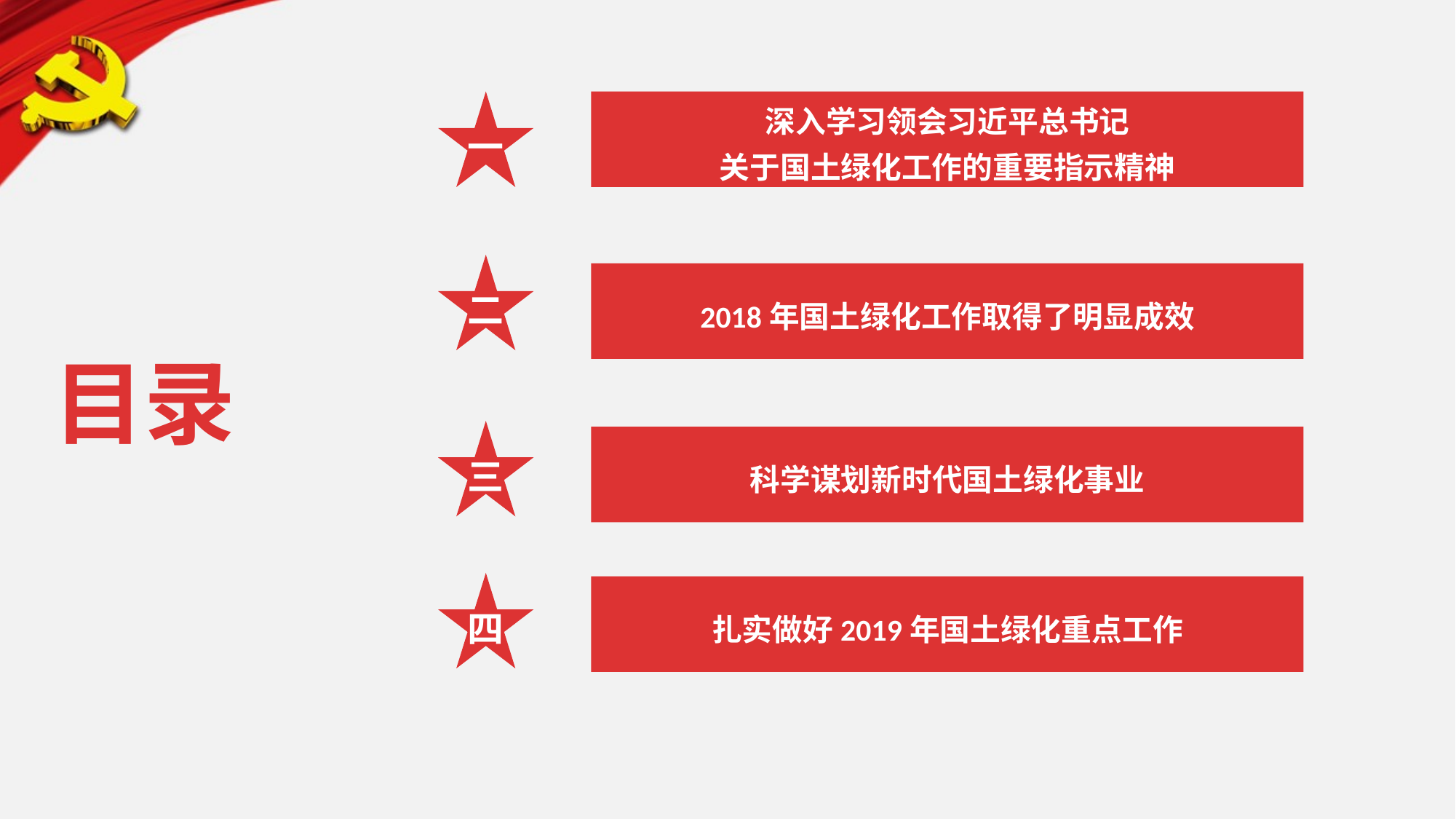

一
深入学习领会习近平总书记
关于国土绿化工作的重要指示精神
二
2018年国土绿化工作取得了明显成效
目录
三
科学谋划新时代国土绿化事业
四
扎实做好2019年国土绿化重点工作